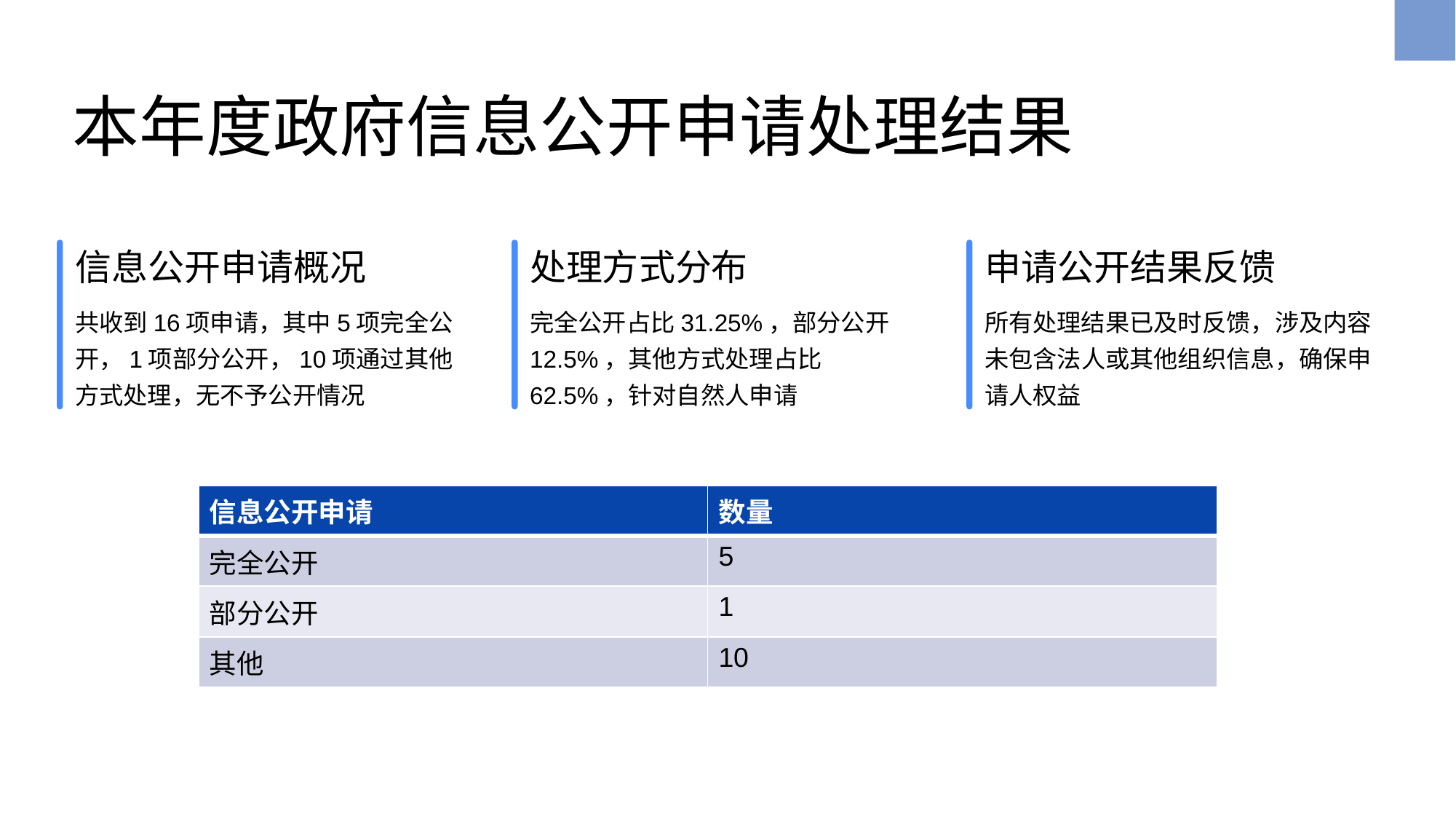

本年度政府信息公开申请处理结果

信息公开申请概况

处理方式分布

申请公开结果反馈
共收到16项申请，其中5项完全公开，1项部分公开，10项通过其他方式处理，无不予公开情况
完全公开占比31.25%，部分公开12.5%，其他方式处理占比62.5%，针对自然人申请
所有处理结果已及时反馈，涉及内容未包含法人或其他组织信息，确保申请人权益
| 信息公开申请 | 数量 |
| --- | --- |
| 完全公开 | 5 |
| 部分公开 | 1 |
| 其他 | 10 |